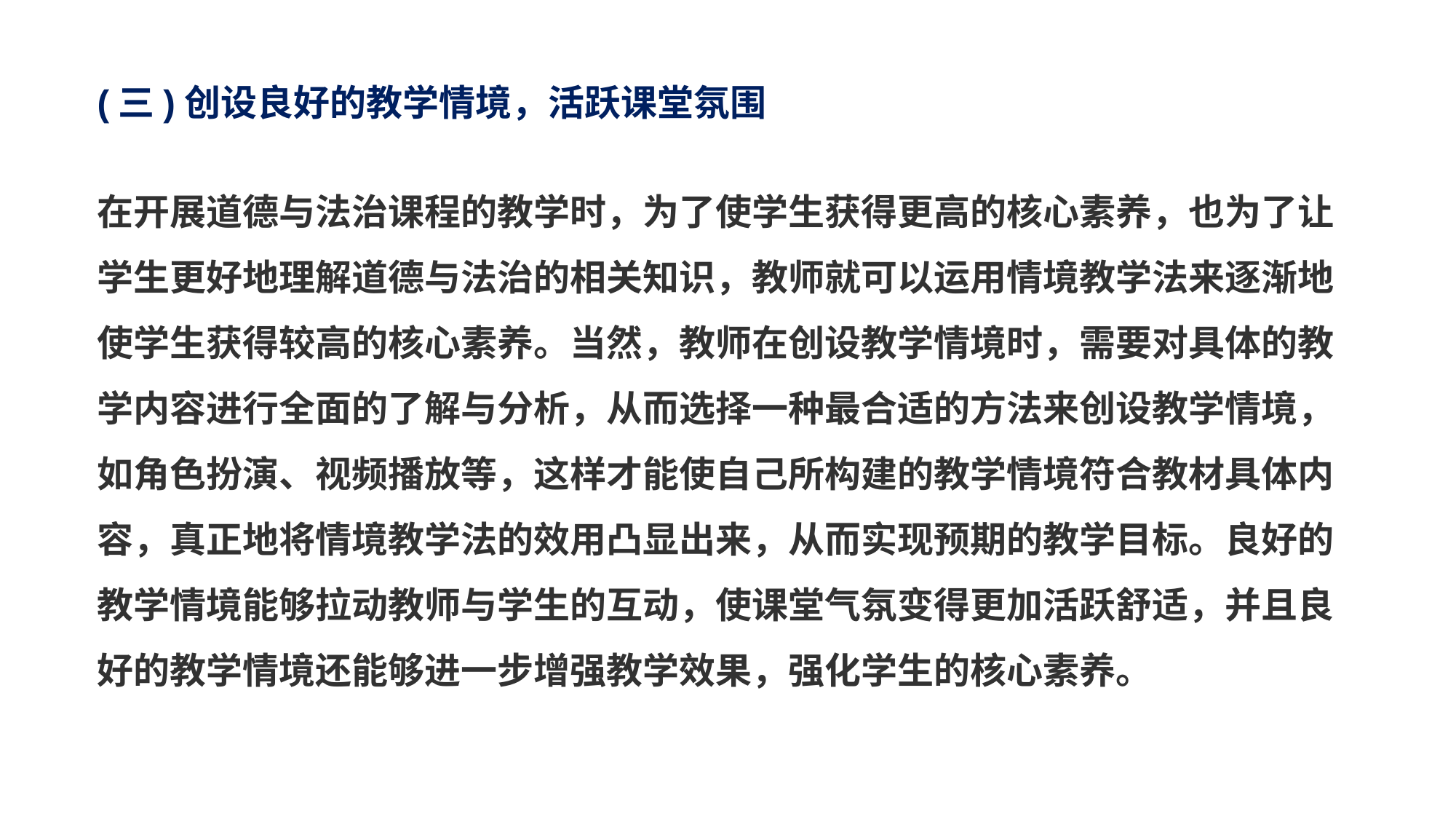

(三)创设良好的教学情境，活跃课堂氛围
在开展道德与法治课程的教学时，为了使学生获得更高的核心素养，也为了让学生更好地理解道德与法治的相关知识，教师就可以运用情境教学法来逐渐地使学生获得较高的核心素养。当然，教师在创设教学情境时，需要对具体的教学内容进行全面的了解与分析，从而选择一种最合适的方法来创设教学情境，如角色扮演、视频播放等，这样才能使自己所构建的教学情境符合教材具体内容，真正地将情境教学法的效用凸显出来，从而实现预期的教学目标。良好的教学情境能够拉动教师与学生的互动，使课堂气氛变得更加活跃舒适，并且良好的教学情境还能够进一步增强教学效果，强化学生的核心素养。